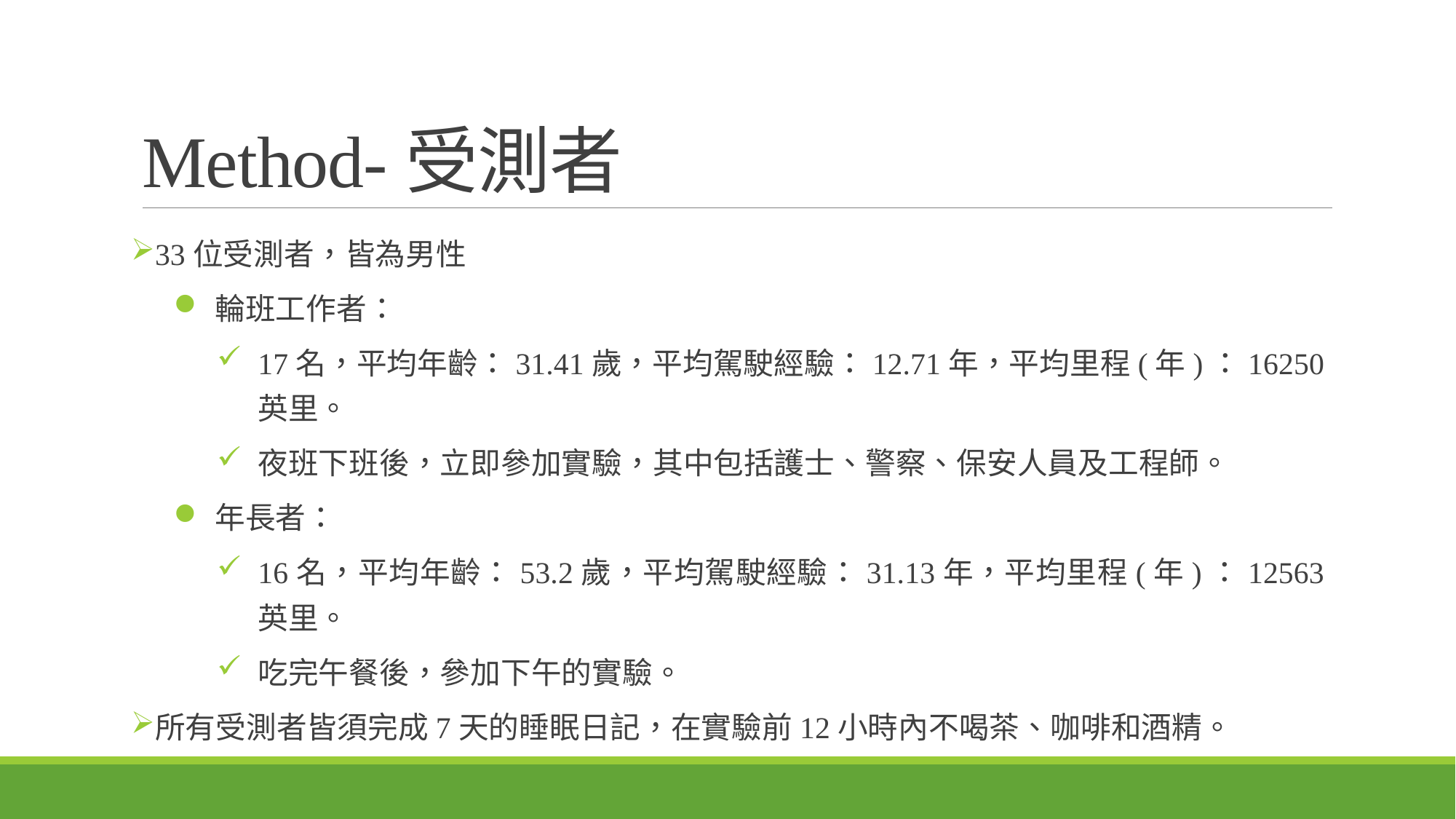

# Method-受測者
33位受測者，皆為男性
輪班工作者：
17名，平均年齡：31.41歲，平均駕駛經驗：12.71年，平均里程(年)：16250英里。
夜班下班後，立即參加實驗，其中包括護士、警察、保安人員及工程師。
年長者：
16名，平均年齡：53.2歲，平均駕駛經驗：31.13年，平均里程(年)：12563英里。
吃完午餐後，參加下午的實驗。
所有受測者皆須完成7天的睡眠日記，在實驗前12小時內不喝茶、咖啡和酒精。